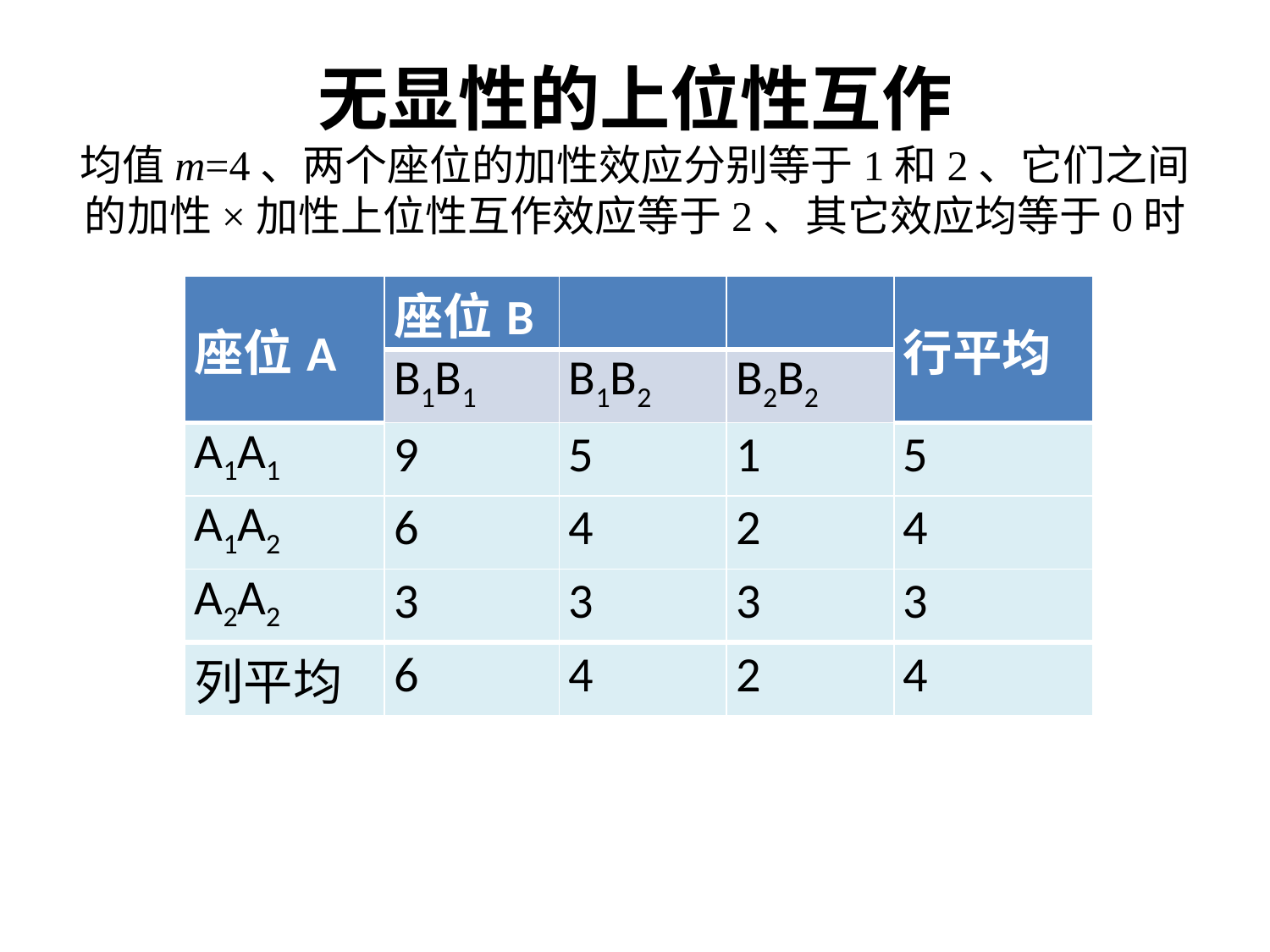

# 无显性的上位性互作 均值m=4、两个座位的加性效应分别等于1和2、它们之间的加性×加性上位性互作效应等于2、其它效应均等于0时
| 座位A | 座位B |  |  | 行平均 |
| --- | --- | --- | --- | --- |
|  | B1B1 | B1B2 | B2B2 |  |
| A1A1 | 9 | 5 | 1 | 5 |
| A1A2 | 6 | 4 | 2 | 4 |
| A2A2 | 3 | 3 | 3 | 3 |
| 列平均 | 6 | 4 | 2 | 4 |